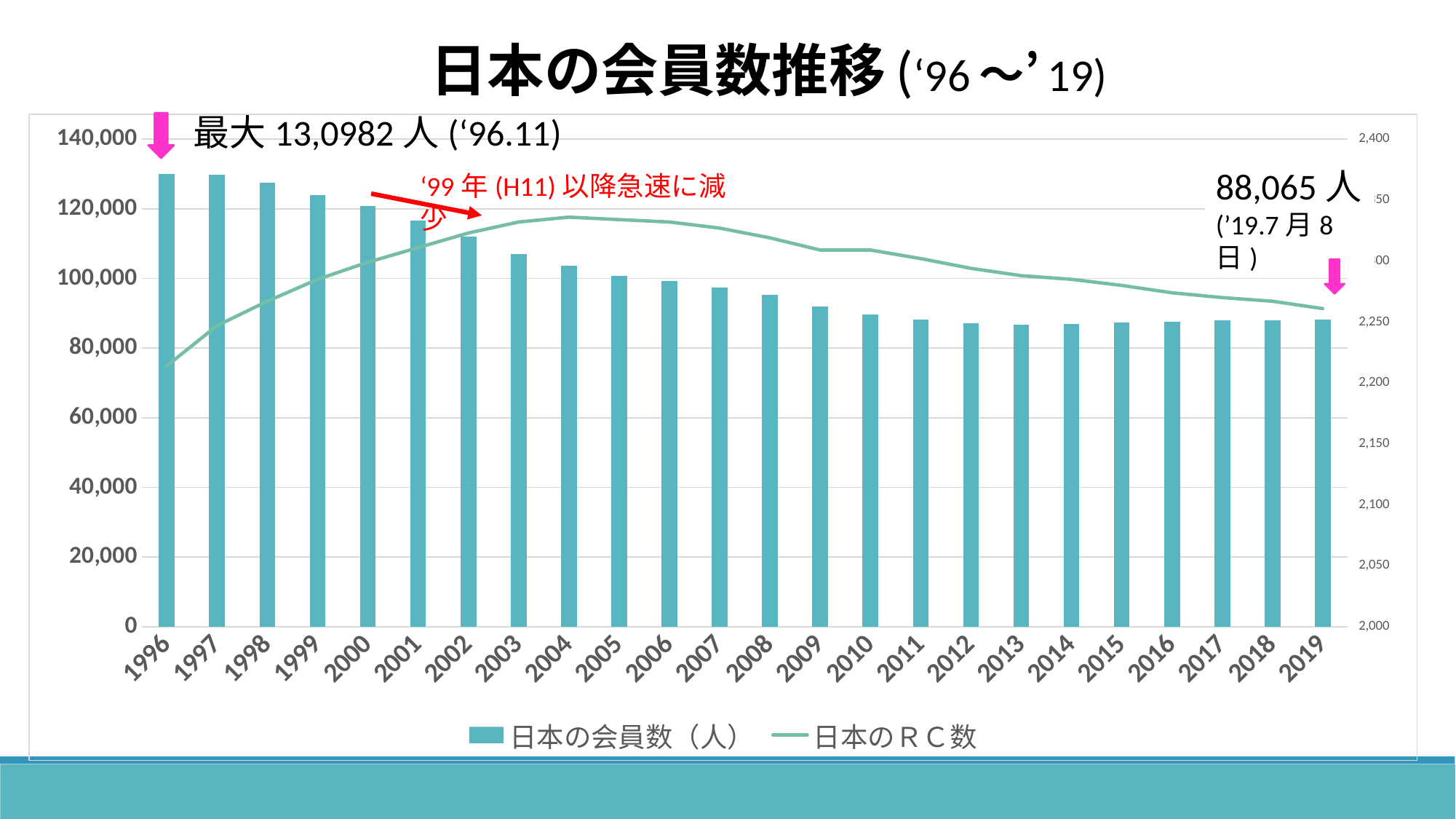

日本の会員数推移(‘96～’19)
最大13,0982人(‘96.11)

### Chart

| Category | 日本の会員数（人） | 日本のＲＣ数 |
|---|---|---|
| 1996 | 129909.0 | 2214.0 |
| 1997 | 129709.0 | 2247.0 |
| 1998 | 127512.0 | 2267.0 |
| 1999 | 123853.0 | 2285.0 |
| 2000 | 120863.0 | 2299.0 |
| 2001 | 116647.0 | 2311.0 |
| 2002 | 111992.0 | 2323.0 |
| 2003 | 106939.0 | 2332.0 |
| 2004 | 103620.0 | 2336.0 |
| 2005 | 100710.0 | 2334.0 |
| 2006 | 99175.0 | 2332.0 |
| 2007 | 97330.0 | 2327.0 |
| 2008 | 95238.0 | 2319.0 |
| 2009 | 91909.0 | 2309.0 |
| 2010 | 89693.0 | 2309.0 |
| 2011 | 88214.0 | 2302.0 |
| 2012 | 87110.0 | 2294.0 |
| 2013 | 86730.0 | 2288.0 |
| 2014 | 87010.0 | 2285.0 |
| 2015 | 87432.0 | 2280.0 |
| 2016 | 87615.0 | 2274.0 |
| 2017 | 87936.0 | 2270.0 |
| 2018 | 88065.0 | 2267.0 |
| 2019 | 88184.0 | 2261.0 |
88,065人(’19.7月8日)
‘99年(H11)以降急速に減少